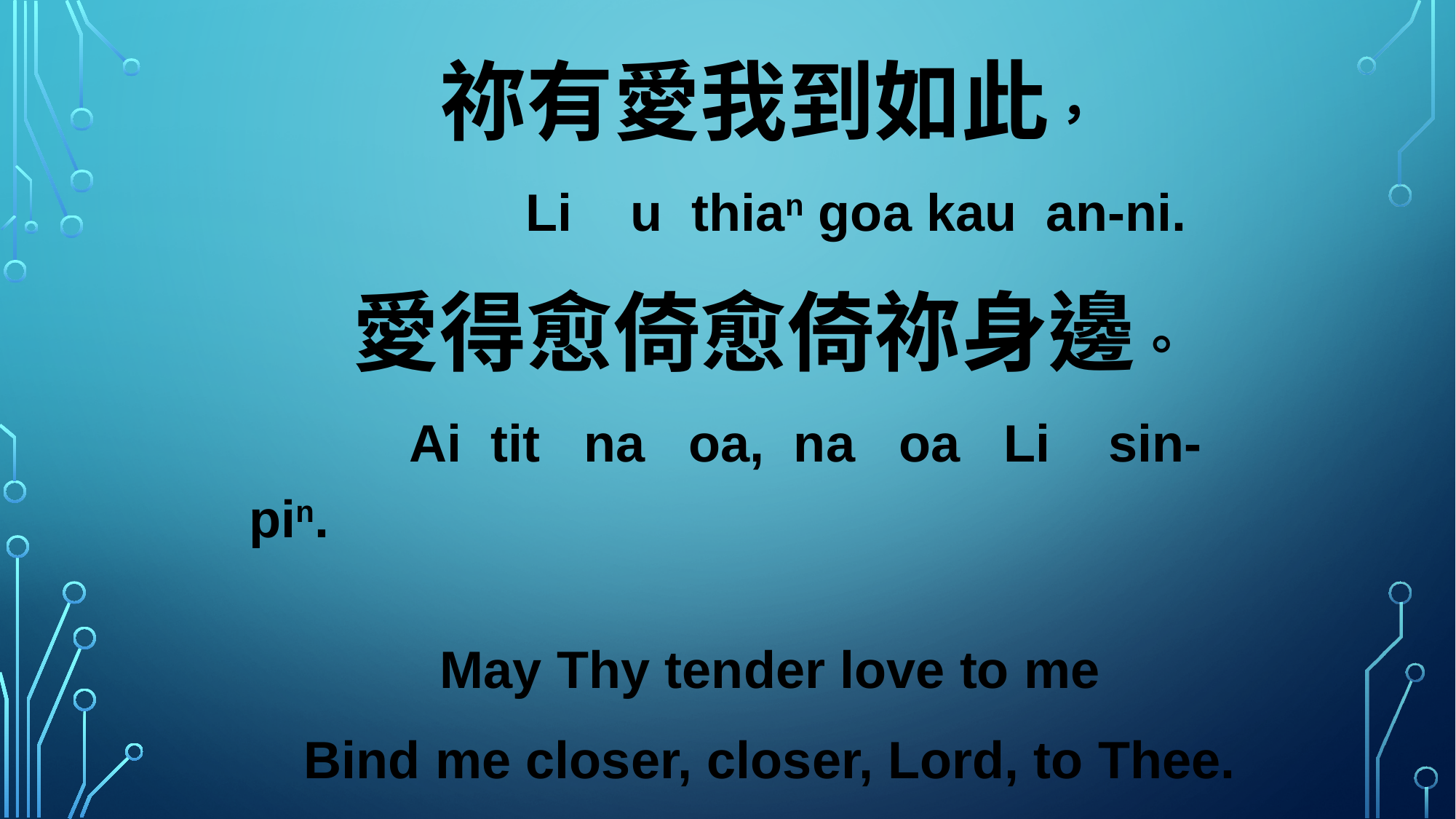

祢有愛我到如此，
                   Li    u  thian goa kau  an-ni.
愛得愈倚愈倚祢身邊。
           Ai  tit   na   oa,  na   oa   Li    sin- pin.

May Thy tender love to me
Bind me closer, closer, Lord, to Thee.